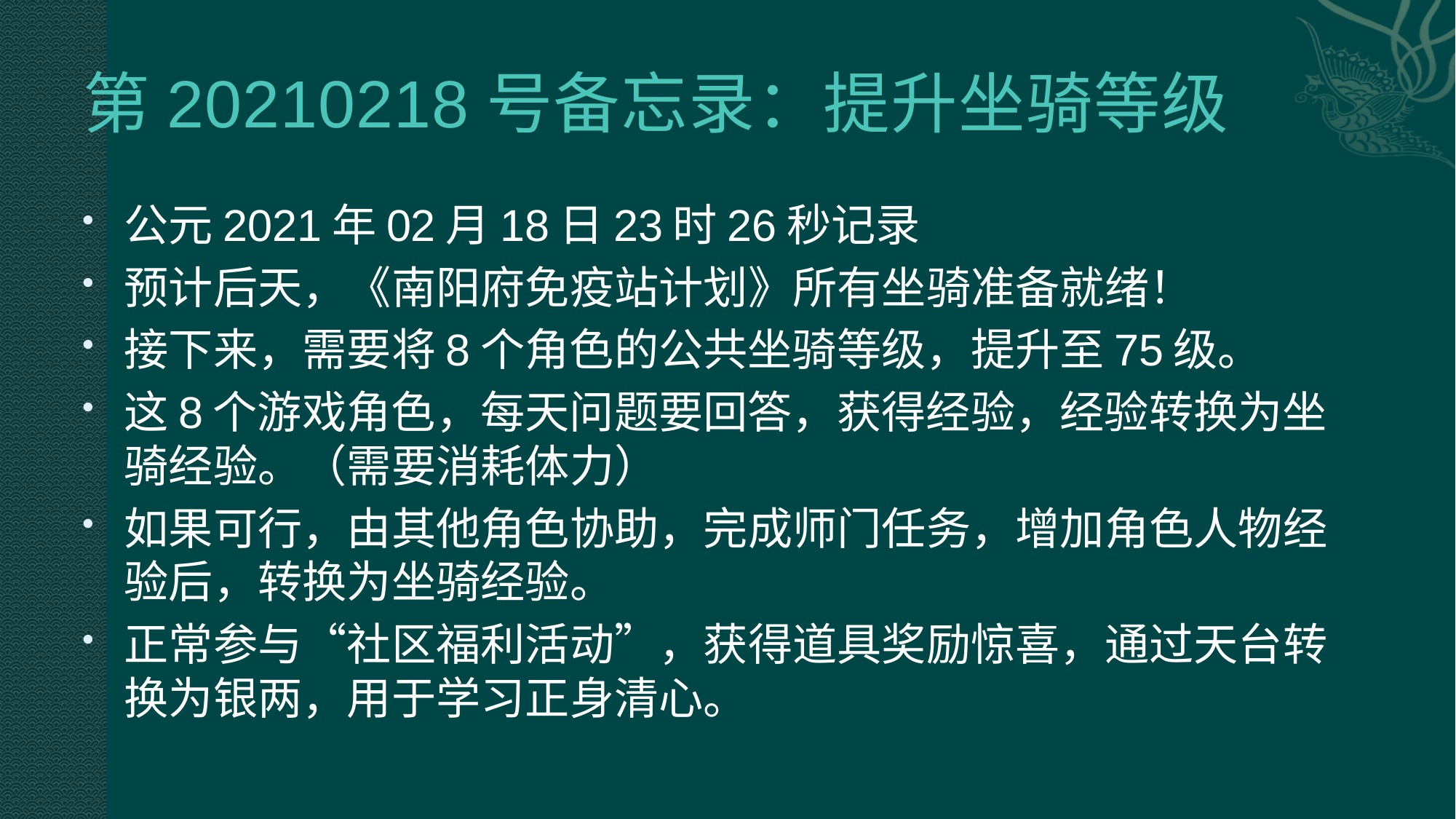

# 第20210218号备忘录：提升坐骑等级
公元2021年02月18日23时26秒记录
预计后天，《南阳府免疫站计划》所有坐骑准备就绪！
接下来，需要将8个角色的公共坐骑等级，提升至75级。
这8个游戏角色，每天问题要回答，获得经验，经验转换为坐骑经验。（需要消耗体力）
如果可行，由其他角色协助，完成师门任务，增加角色人物经验后，转换为坐骑经验。
正常参与“社区福利活动”，获得道具奖励惊喜，通过天台转换为银两，用于学习正身清心。